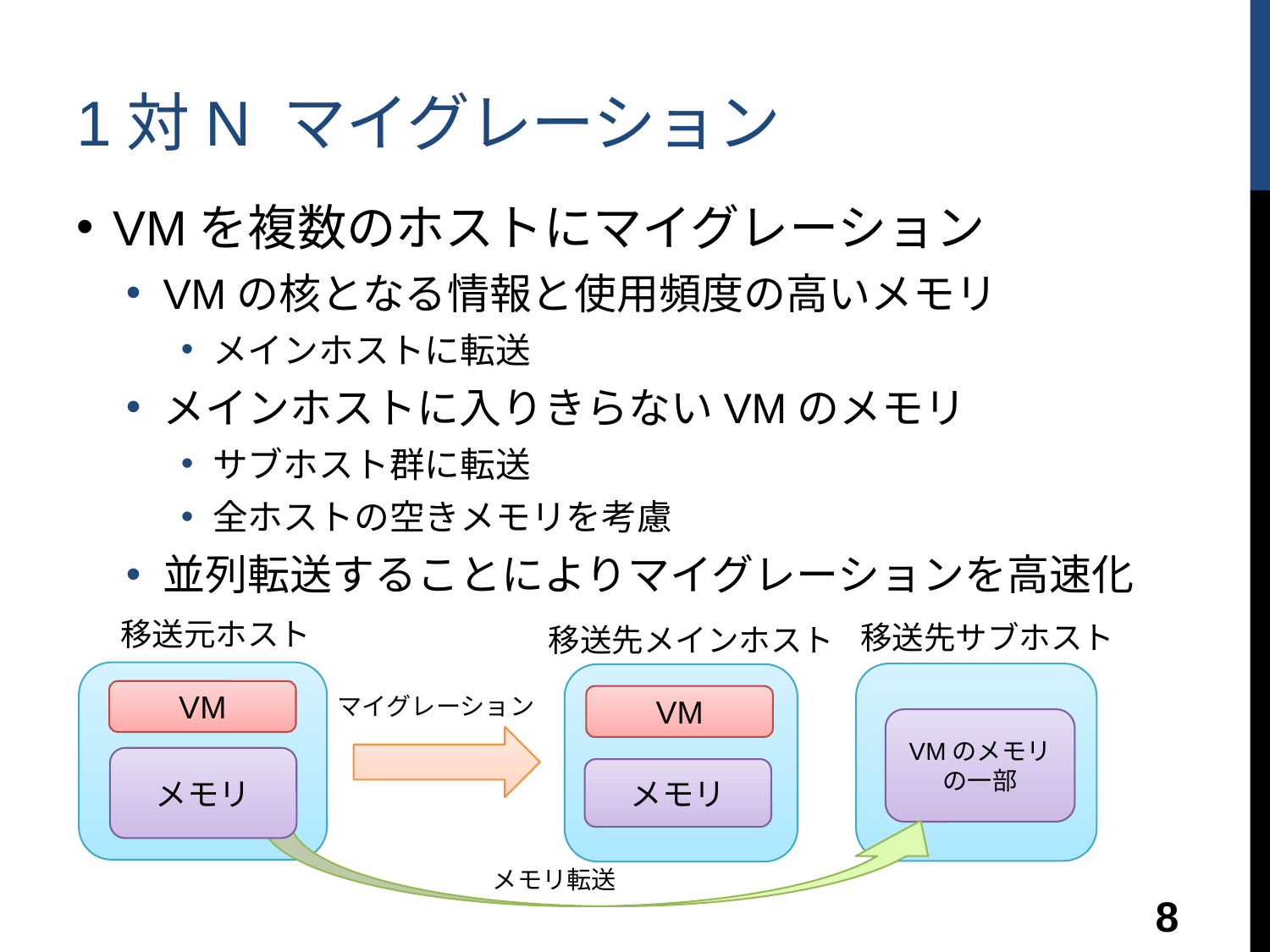

# 1対N マイグレーション
VMを複数のホストにマイグレーション
VMの核となる情報と使用頻度の高いメモリ
メインホストに転送
メインホストに入りきらないVMのメモリ
サブホスト群に転送
全ホストの空きメモリを考慮
並列転送することによりマイグレーションを高速化

移送元ホスト
移送先サブホスト
移送先メインホスト

VM
マイグレーション
VM
VMのメモリの一部

メモリ
メモリ
メモリ転送
8